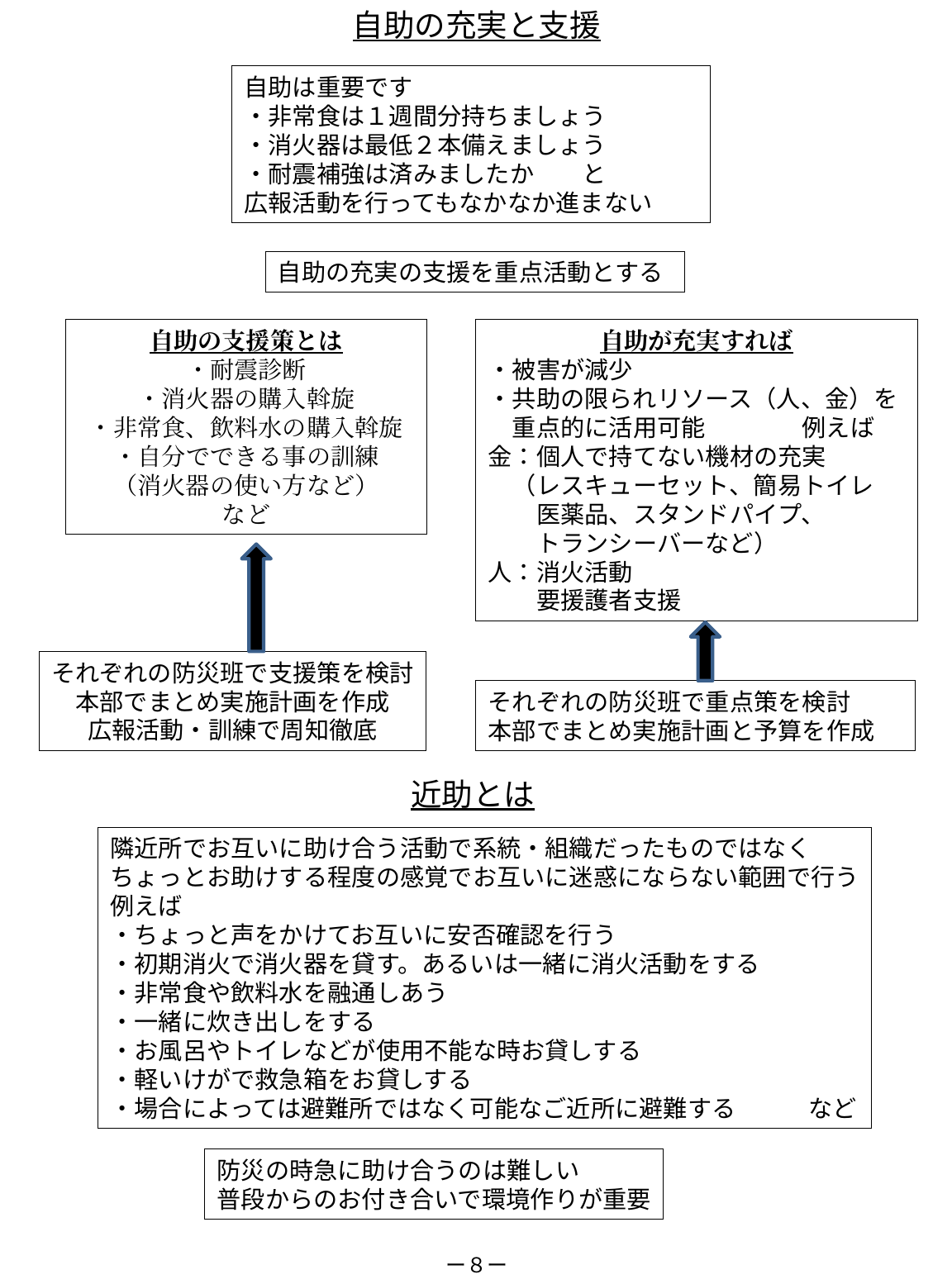

自助の充実と支援
自助は重要です
・非常食は１週間分持ちましょう
・消火器は最低２本備えましょう
・耐震補強は済みましたか　　と
広報活動を行ってもなかなか進まない
自助の充実の支援を重点活動とする
自助の支援策とは
・耐震診断
・消火器の購入斡旋
・非常食、飲料水の購入斡旋
・自分でできる事の訓練
（消火器の使い方など）
など
自助が充実すれば
・被害が減少
・共助の限られリソース（人、金）を
　重点的に活用可能　　　　例えば
金：個人で持てない機材の充実
　（レスキューセット、簡易トイレ
　　医薬品、スタンドパイプ、
　　トランシーバーなど）
人：消火活動
　　要援護者支援

それぞれの防災班で支援策を検討
本部でまとめ実施計画を作成
広報活動・訓練で周知徹底
それぞれの防災班で重点策を検討
本部でまとめ実施計画と予算を作成
近助とは
隣近所でお互いに助け合う活動で系統・組織だったものではなく
ちょっとお助けする程度の感覚でお互いに迷惑にならない範囲で行う
例えば
・ちょっと声をかけてお互いに安否確認を行う
・初期消火で消火器を貸す。あるいは一緒に消火活動をする
・非常食や飲料水を融通しあう
・一緒に炊き出しをする
・お風呂やトイレなどが使用不能な時お貸しする
・軽いけがで救急箱をお貸しする
・場合によっては避難所ではなく可能なご近所に避難する　　　など
防災の時急に助け合うのは難しい
普段からのお付き合いで環境作りが重要
ー８ー